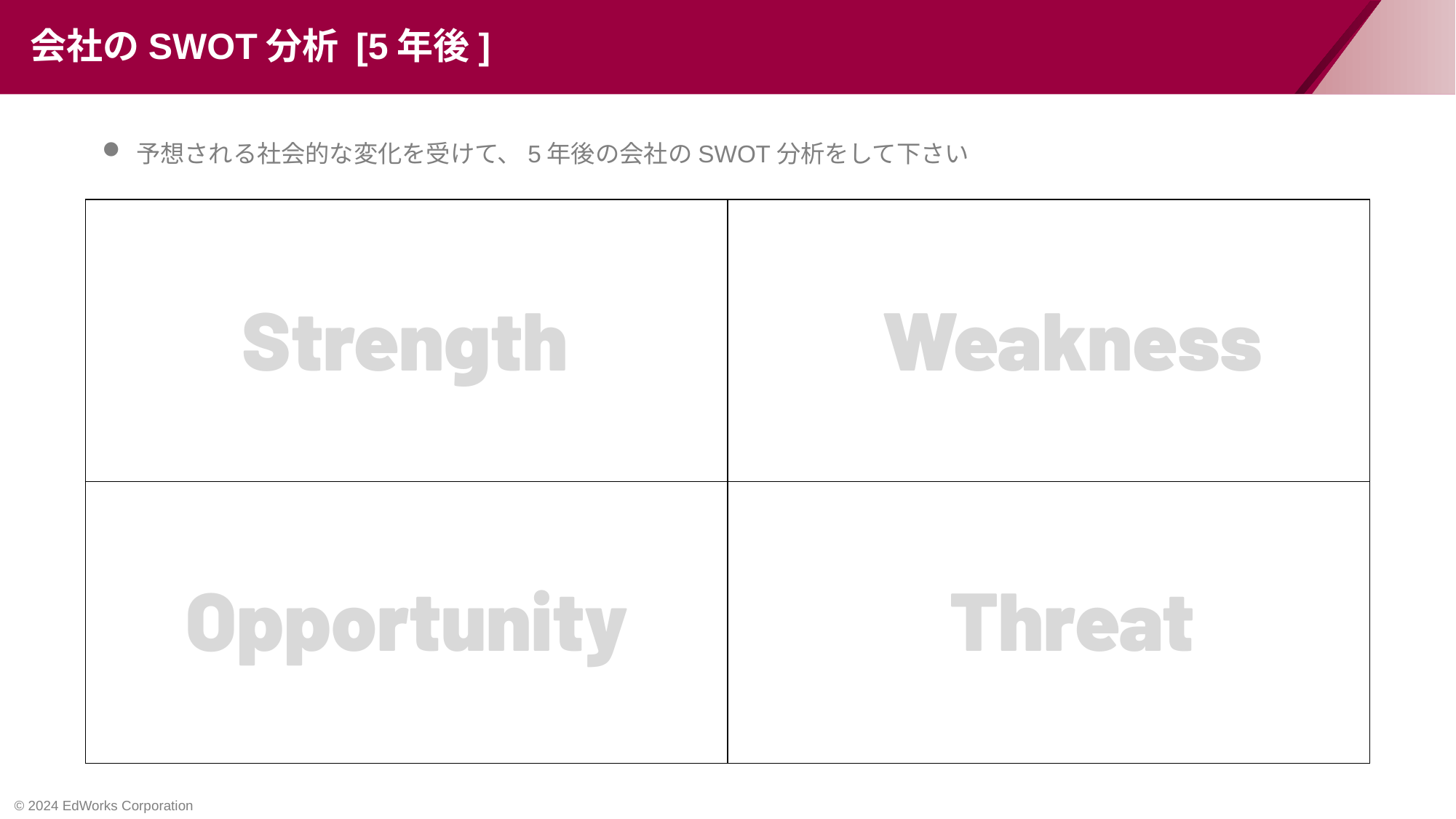

# 会社のSWOT分析 [5年後]
予想される社会的な変化を受けて、5年後の会社のSWOT分析をして下さい
|  |  |
| --- | --- |
|  |  |
Strength
Weakness
Opportunity
Threat